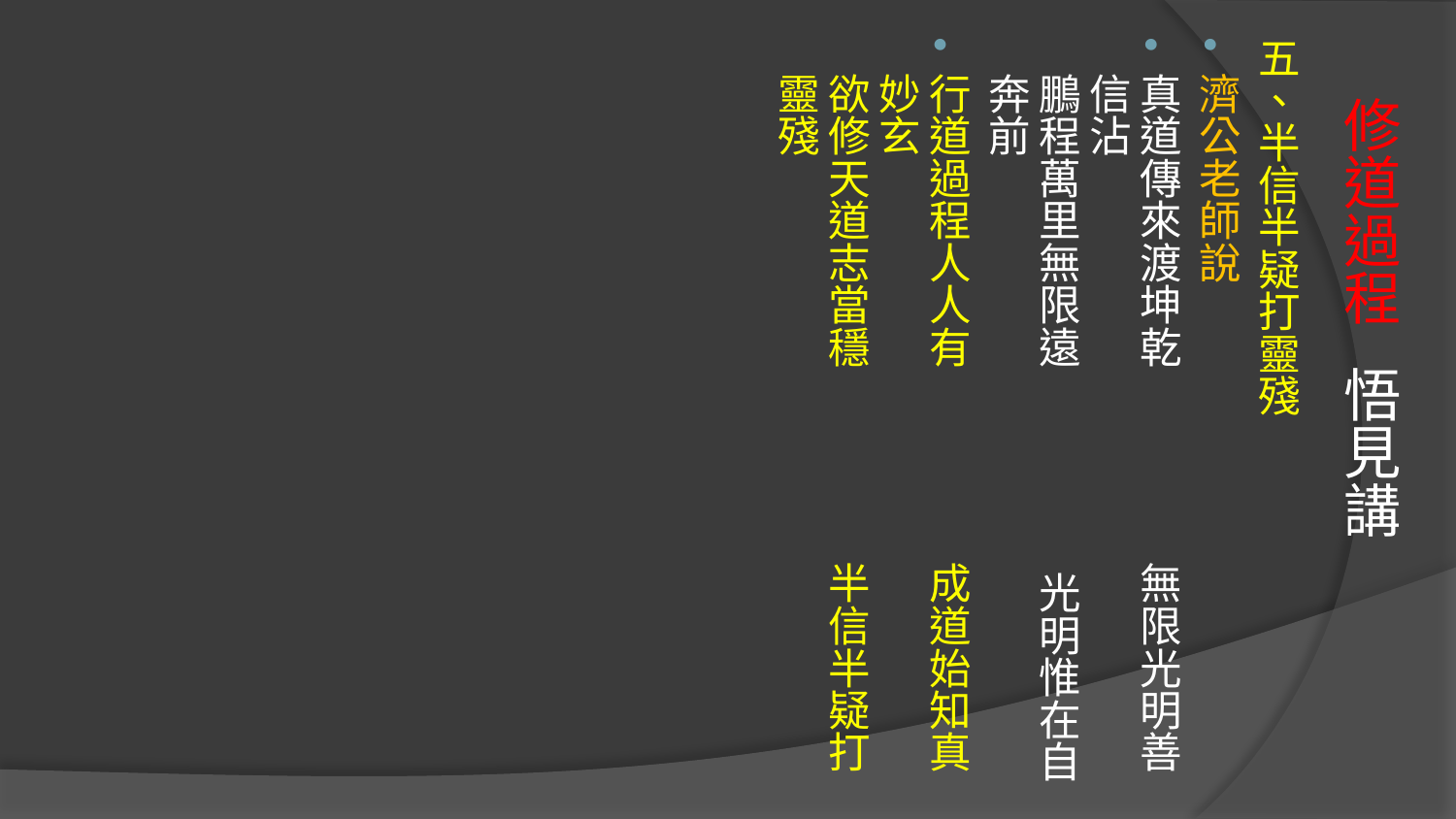

五、半信半疑打靈殘
濟公老師說
真道傳來渡坤乾　                無限光明善信沾
鵬程萬里無限遠　                 光明惟在自奔前
行道過程人人有　                成道始知真妙玄
欲修天道志當穩　                半信半疑打靈殘

# 修道過程   悟見講